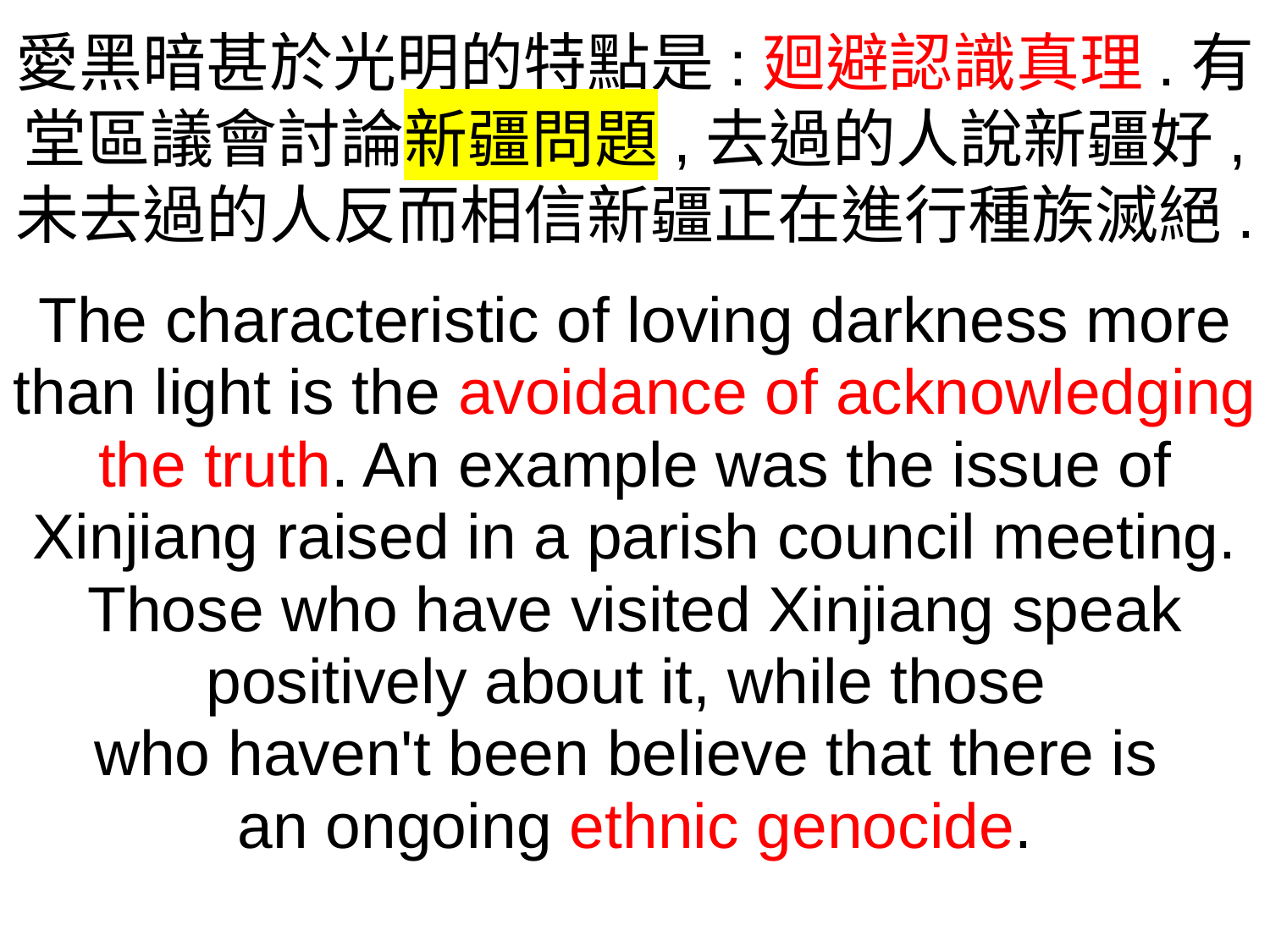

愛黑暗甚於光明的特點是:廻避認識真理.有堂區議會討論新疆問題,去過的人說新疆好,
未去過的人反而相信新疆正在進行種族滅絕.
The characteristic of loving darkness more than light is the avoidance of acknowledging the truth. An example was the issue of Xinjiang raised in a parish council meeting. Those who have visited Xinjiang speak positively about it, while those
who haven't been believe that there is
an ongoing ethnic genocide.